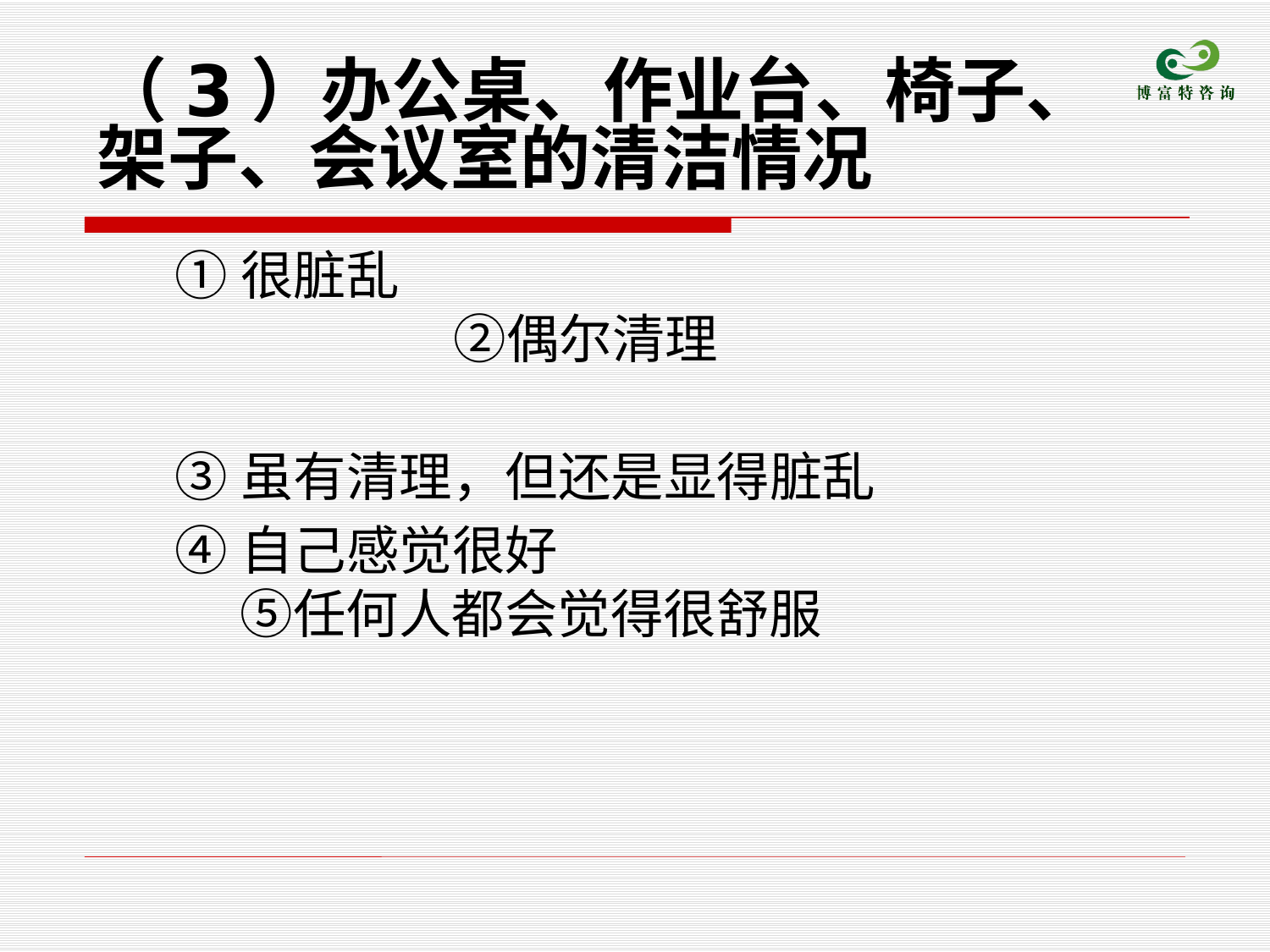

（3）办公桌、作业台、椅子、架子、会议室的清洁情况
    ①很脏乱		                                                                       ②偶尔清理
    ③虽有清理，但还是显得脏乱
    ④自己感觉很好                                                       ⑤任何人都会觉得很舒服
247